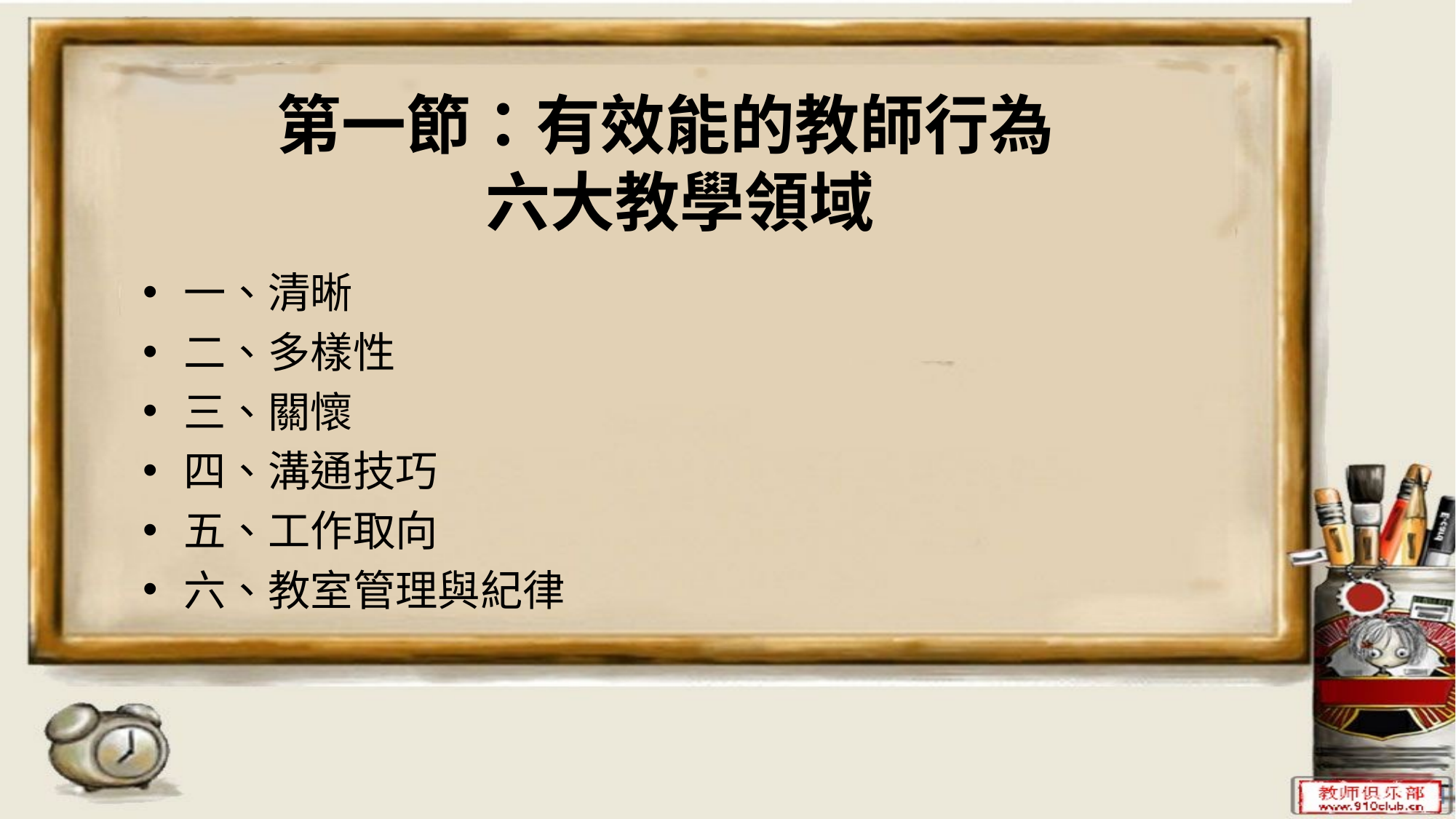

# 第一節：有效能的教師行為 六大教學領域
一、清晰
二、多樣性
三、關懷
四、溝通技巧
五、工作取向
六、教室管理與紀律